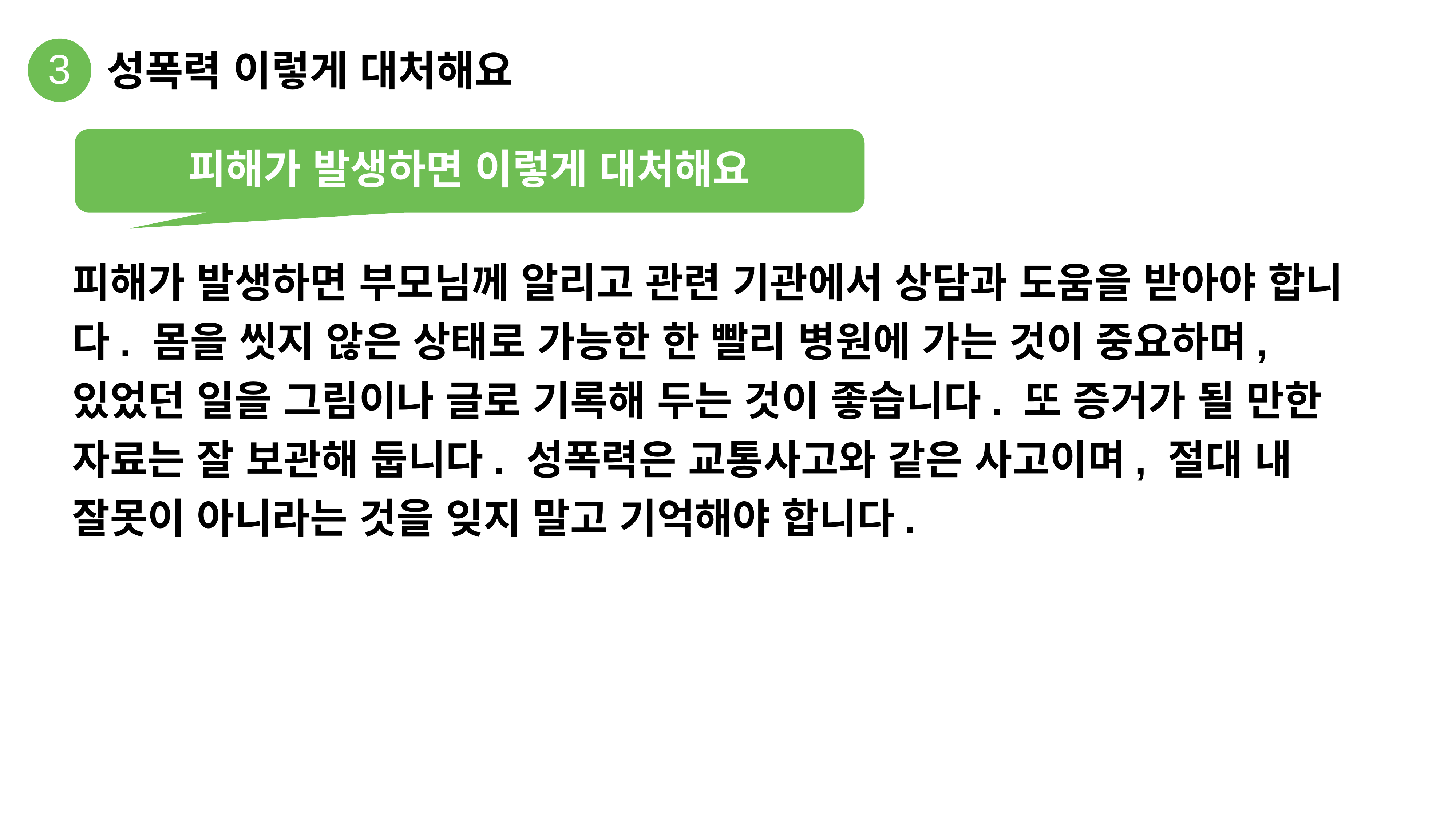

3
성폭력 이렇게 대처해요

피해가 발생하면 이렇게 대처해요
피해가 발생하면 부모님께 알리고 관련 기관에서 상담과 도움을 받아야 합니다. 몸을 씻지 않은 상태로 가능한 한 빨리 병원에 가는 것이 중요하며, 있었던 일을 그림이나 글로 기록해 두는 것이 좋습니다. 또 증거가 될 만한 자료는 잘 보관해 둡니다. 성폭력은 교통사고와 같은 사고이며, 절대 내 잘못이 아니라는 것을 잊지 말고 기억해야 합니다.